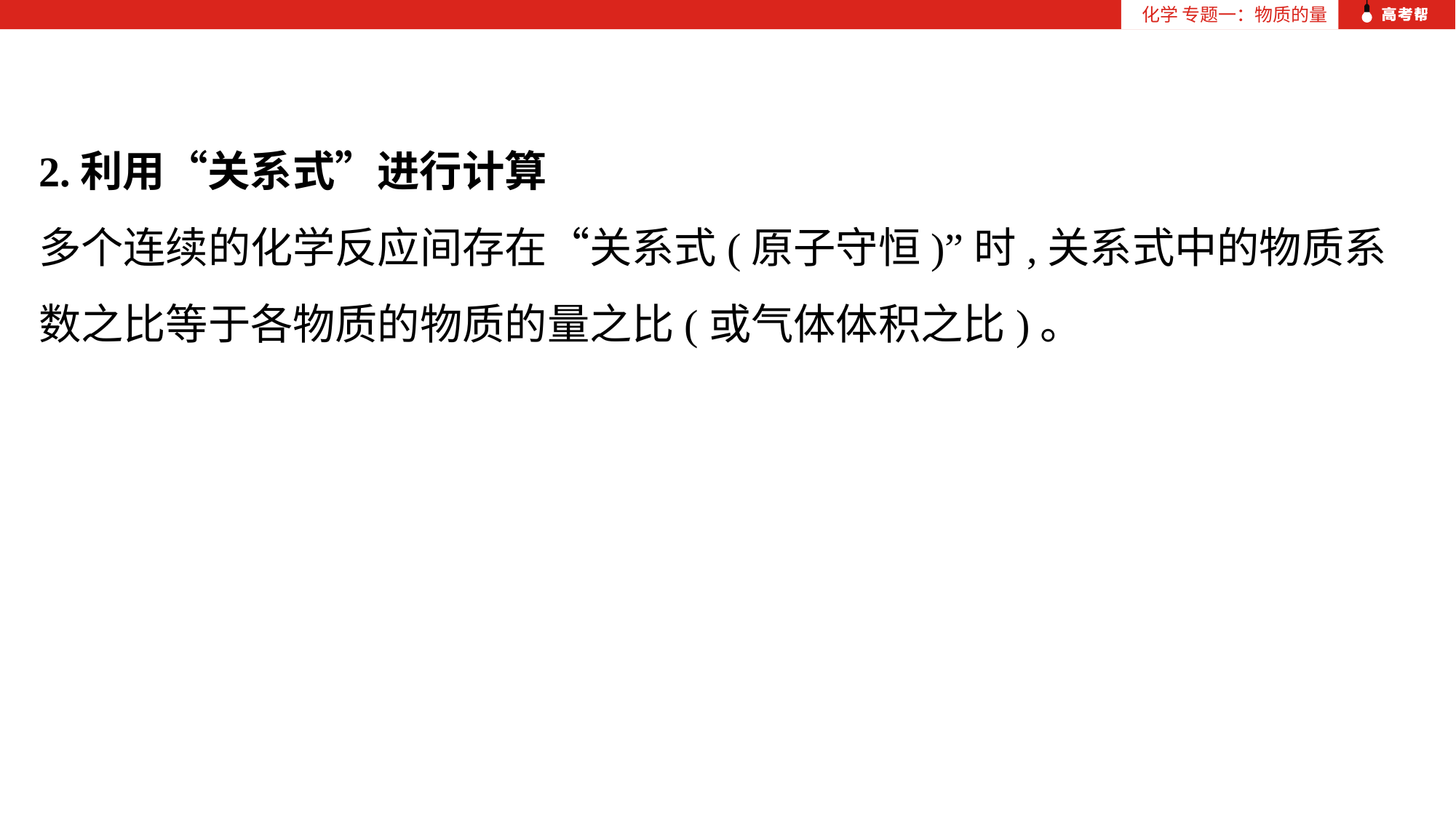

化学 专题一：物质的量
2.利用“关系式”进行计算
多个连续的化学反应间存在“关系式(原子守恒)”时,关系式中的物质系数之比等于各物质的物质的量之比(或气体体积之比)。